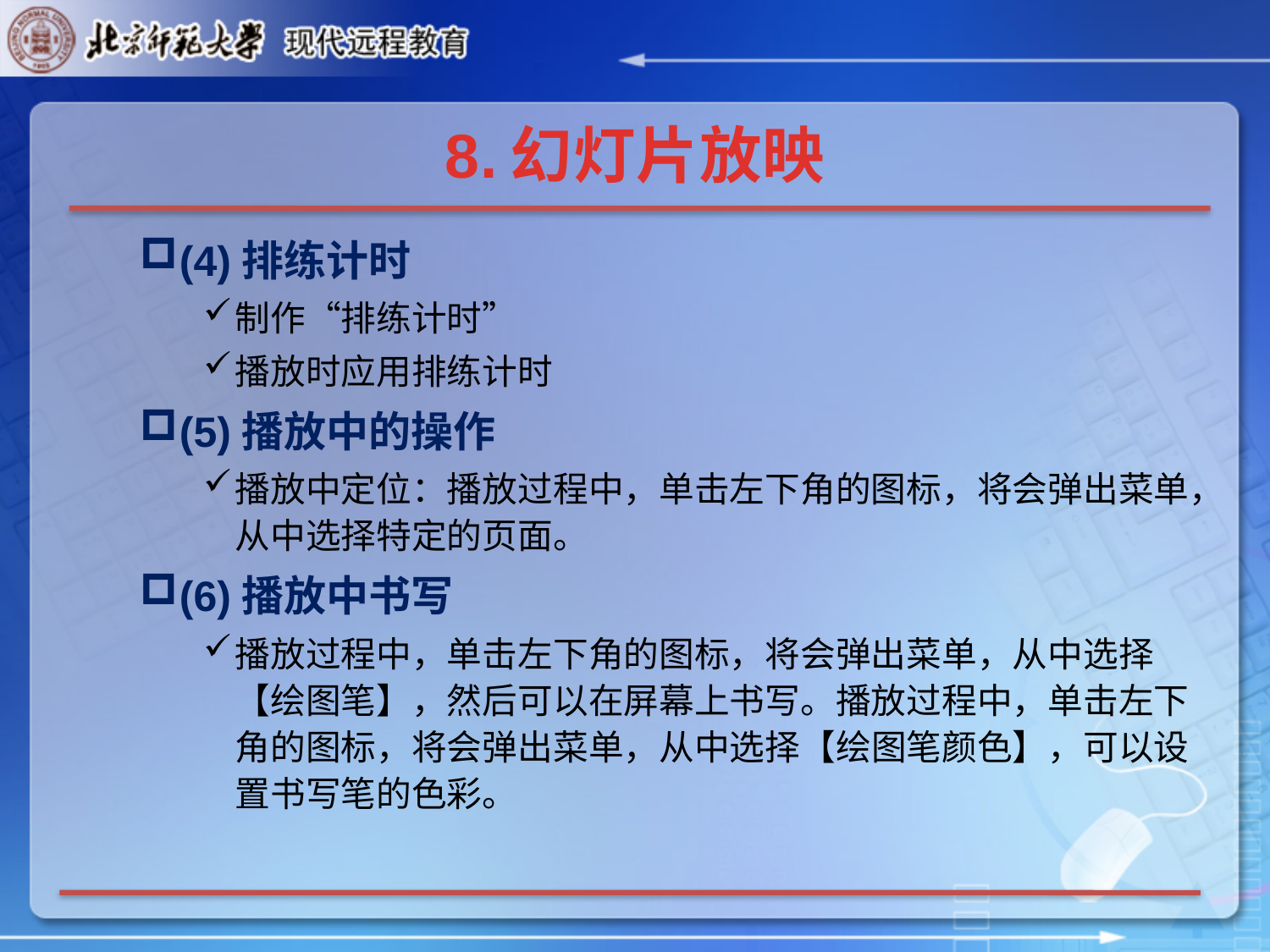

# 8.幻灯片放映
(4)排练计时
制作“排练计时”
播放时应用排练计时
(5)播放中的操作
播放中定位：播放过程中，单击左下角的图标，将会弹出菜单，从中选择特定的页面。
(6)播放中书写
播放过程中，单击左下角的图标，将会弹出菜单，从中选择【绘图笔】，然后可以在屏幕上书写。播放过程中，单击左下角的图标，将会弹出菜单，从中选择【绘图笔颜色】，可以设置书写笔的色彩。